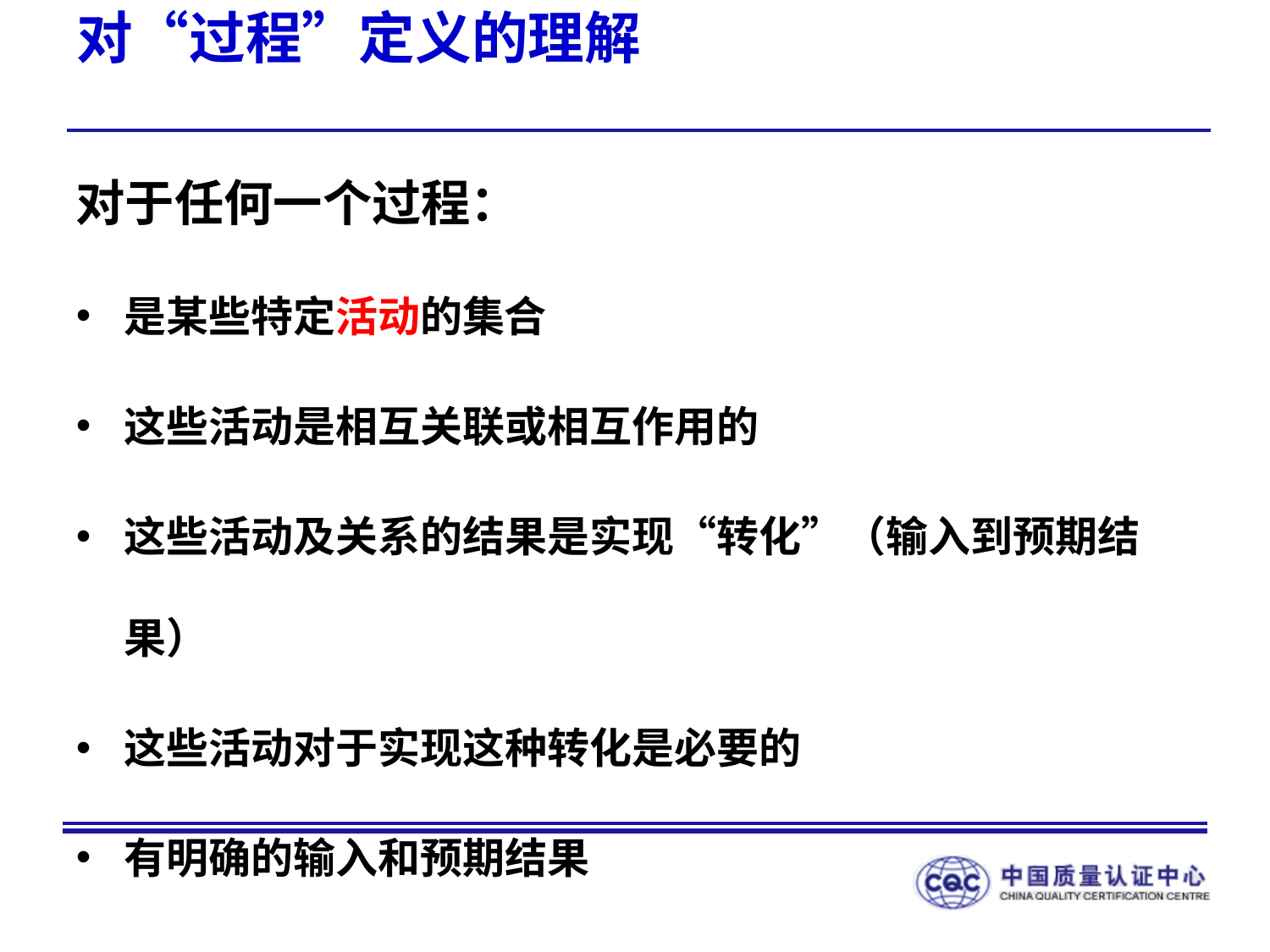

# 对“过程”定义的理解
对于任何一个过程：
是某些特定活动的集合
这些活动是相互关联或相互作用的
这些活动及关系的结果是实现“转化”（输入到预期结果）
这些活动对于实现这种转化是必要的
有明确的输入和预期结果